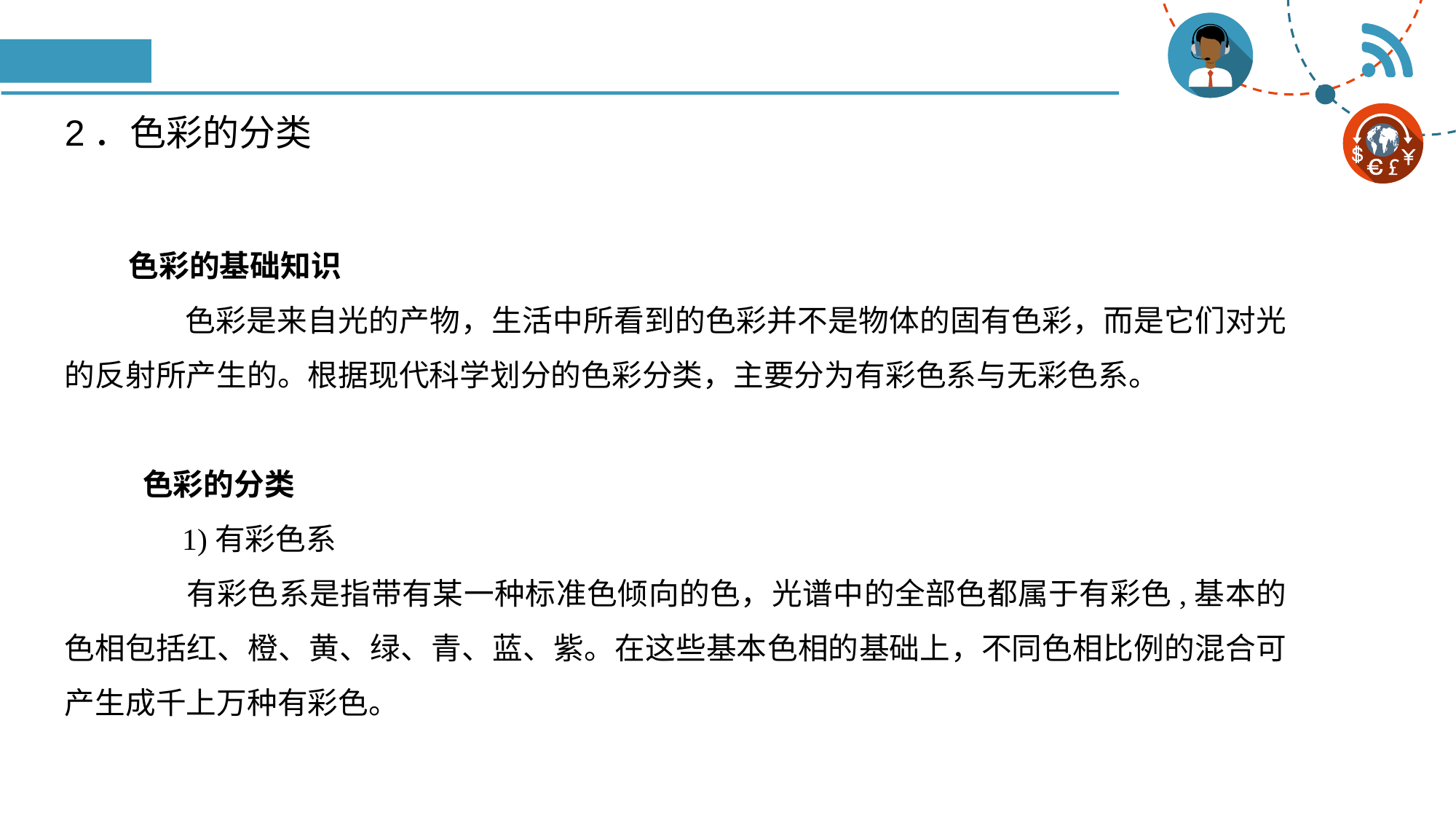

# 2．色彩的分类
色彩的基础知识
       色彩是来自光的产物，生活中所看到的色彩并不是物体的固有色彩，而是它们对光的反射所产生的。根据现代科学划分的色彩分类，主要分为有彩色系与无彩色系。

 色彩的分类
       1)有彩色系
       有彩色系是指带有某一种标准色倾向的色，光谱中的全部色都属于有彩色,基本的色相包括红、橙、黄、绿、青、蓝、紫。在这些基本色相的基础上，不同色相比例的混合可产生成千上万种有彩色。